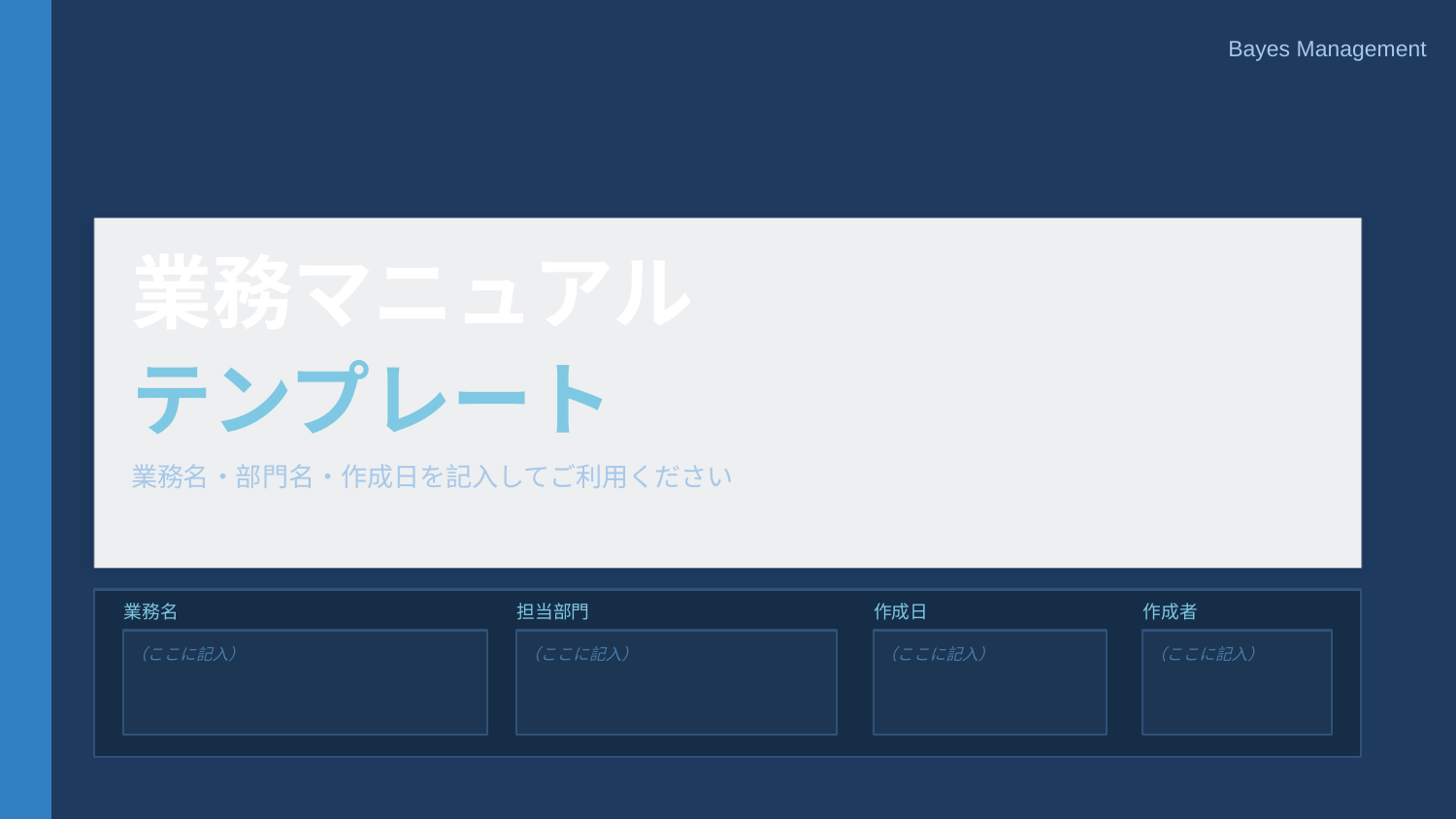

Bayes Management

業務マニュアル
テンプレート
業務名・部門名・作成日を記入してご利用ください

業務名
担当部門
作成日
作成者

（ここに記入）
（ここに記入）
（ここに記入）
（ここに記入）